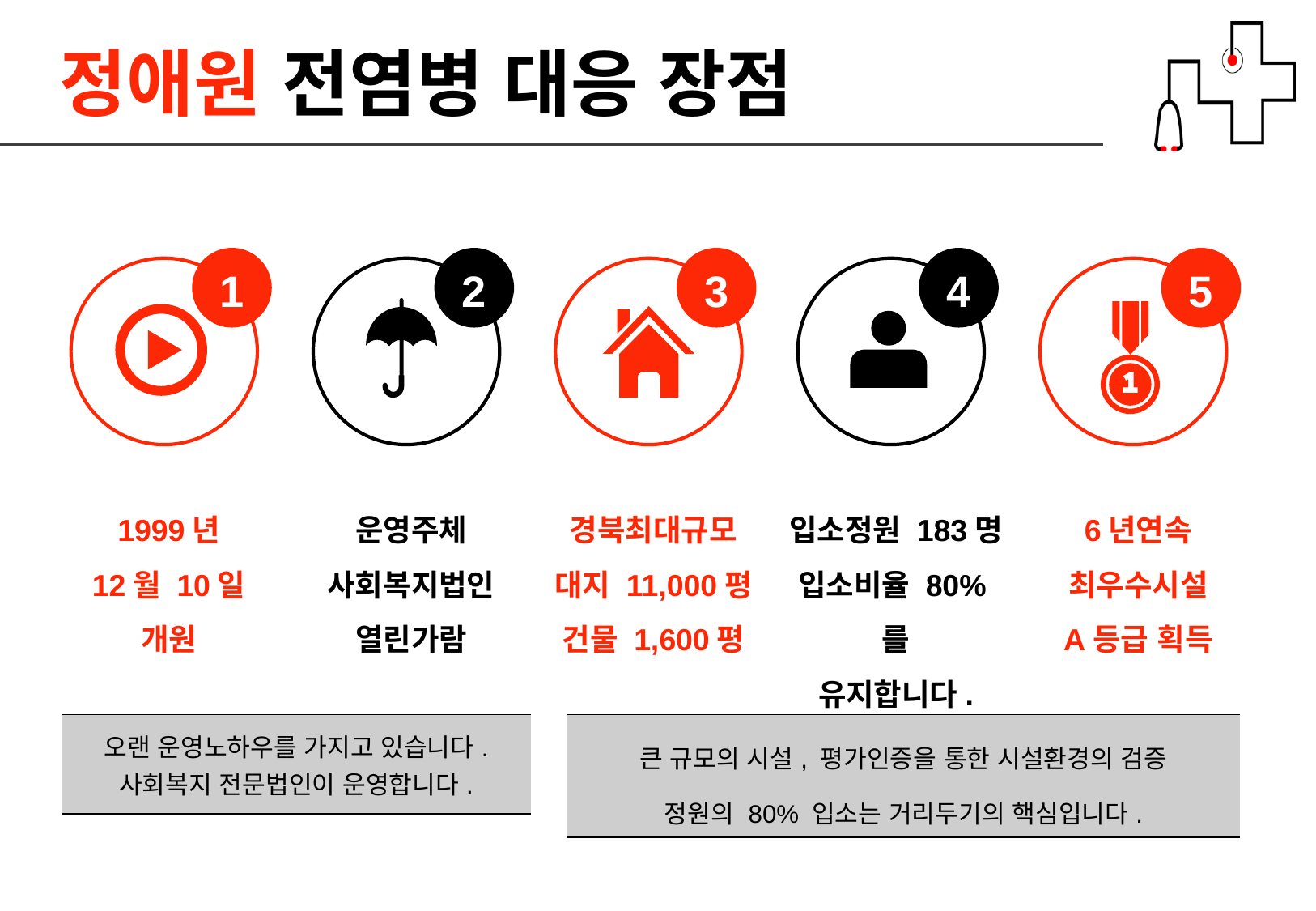

# 정애원 전염병 대응 장점

1
2

1999년
12월 10일
개원
운영주체
사회복지법인
열린가람

3
4
5

경북최대규모
대지 11,000평
건물 1,600평

입소정원 183명
입소비율 80%를
유지합니다.
6년연속 최우수시설
A등급 획득
| 오랜 운영노하우를 가지고 있습니다. 사회복지 전문법인이 운영합니다. |
| --- |
| 큰 규모의 시설, 평가인증을 통한 시설환경의 검증 정원의 80% 입소는 거리두기의 핵심입니다. |
| --- |